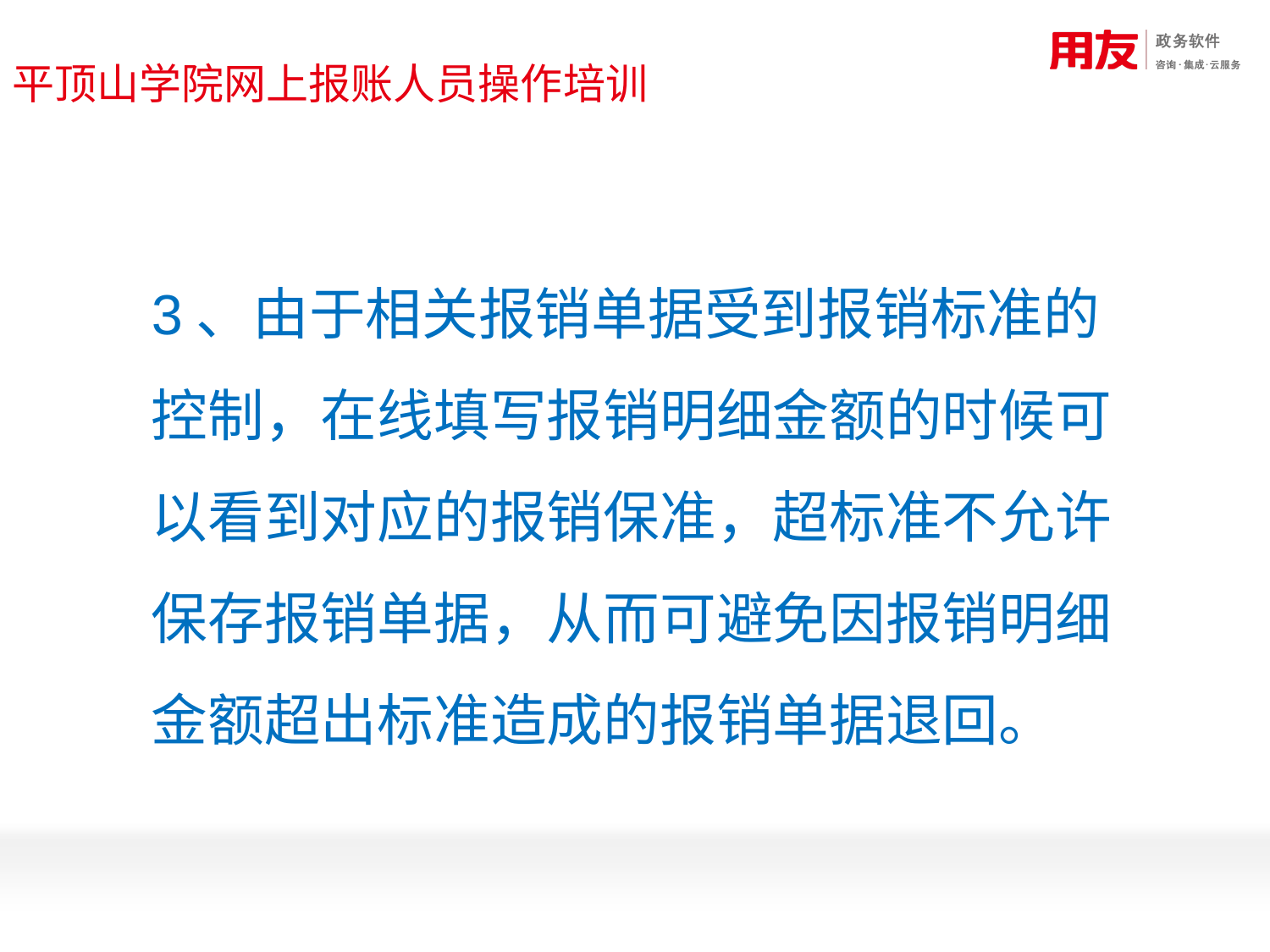

平顶山学院网上报账人员操作培训
3、由于相关报销单据受到报销标准的控制，在线填写报销明细金额的时候可以看到对应的报销保准，超标准不允许保存报销单据，从而可避免因报销明细金额超出标准造成的报销单据退回。